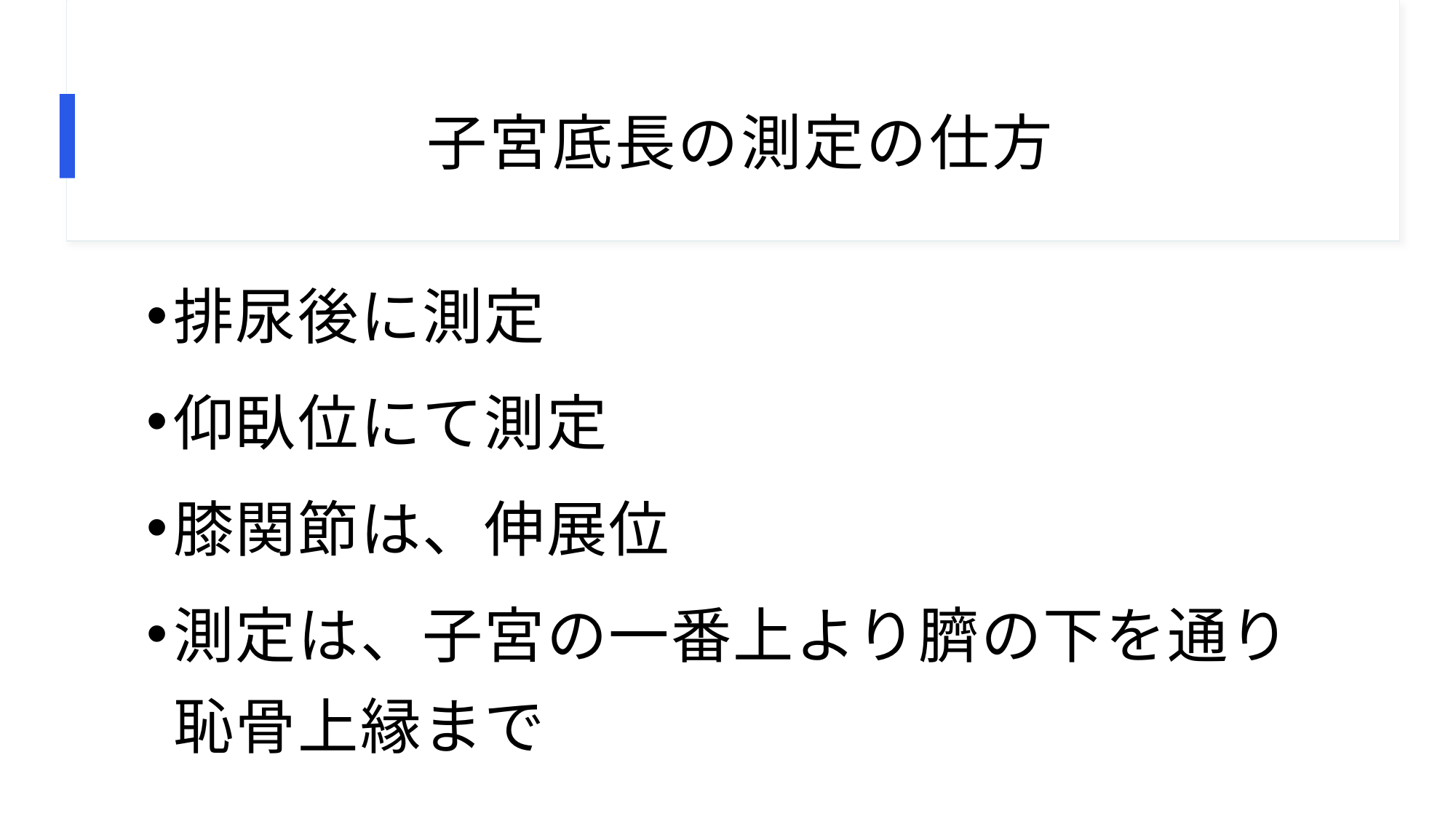

# 子宮底長の測定の仕方
排尿後に測定
仰臥位にて測定
膝関節は、伸展位
測定は、子宮の一番上より臍の下を通り恥骨上縁まで